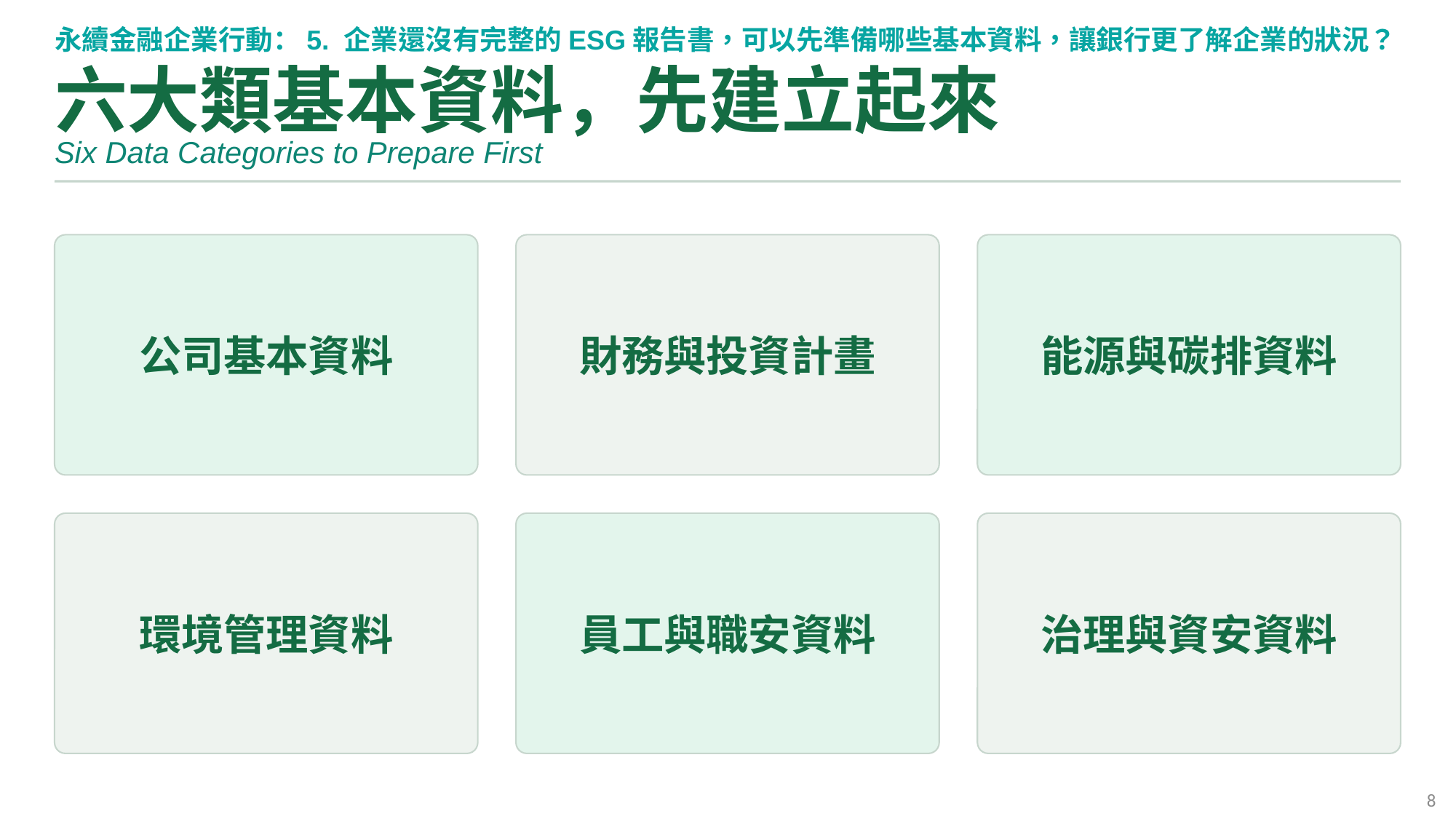

永續金融企業行動：5. 企業還沒有完整的ESG報告書，可以先準備哪些基本資料，讓銀行更了解企業的狀況？
六大類基本資料，先建立起來
Six Data Categories to Prepare First

公司基本資料

財務與投資計畫

能源與碳排資料

環境管理資料

員工與職安資料

治理與資安資料
8